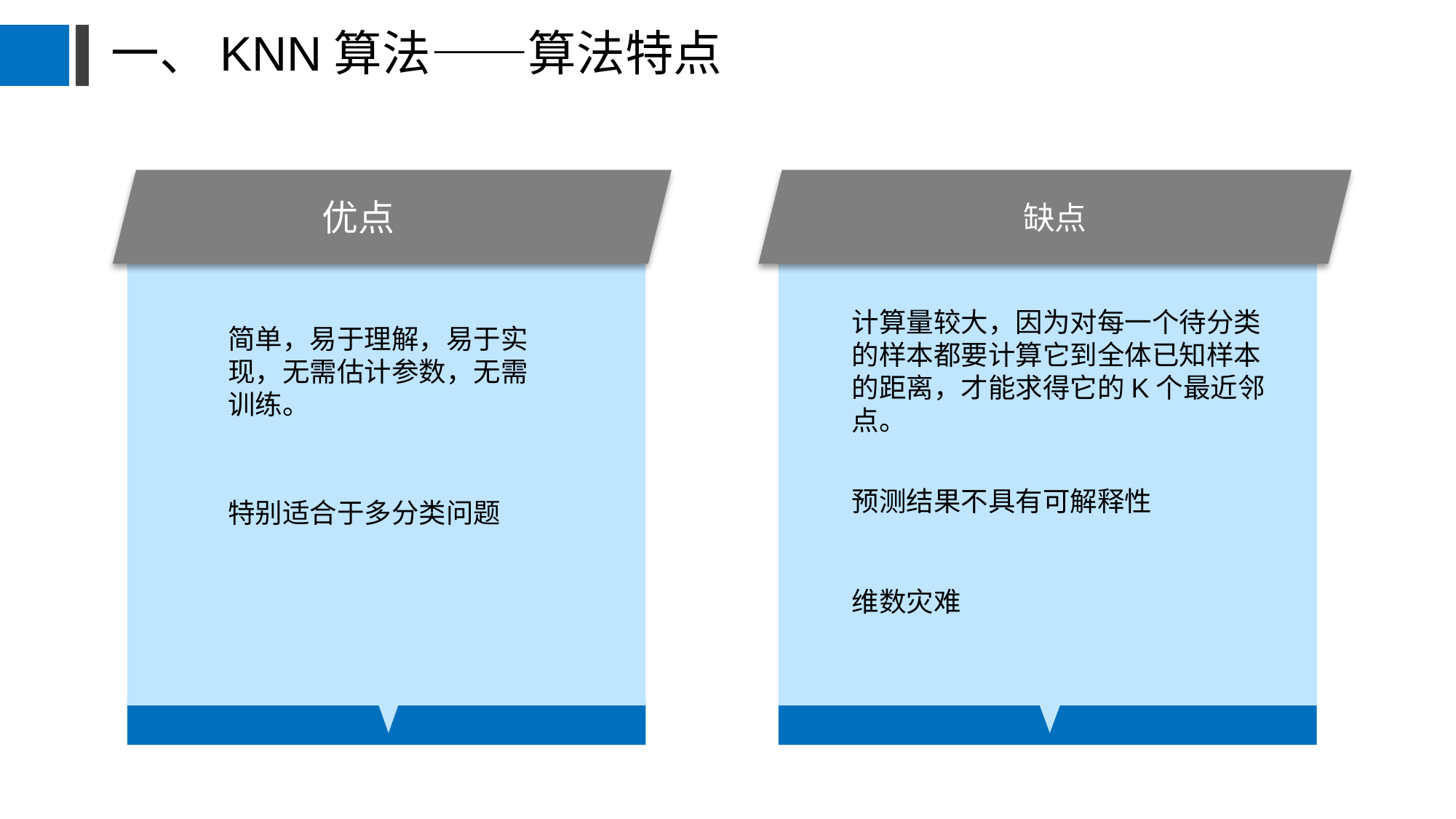

# 一、KNN算法——算法特点

缺点

	   优点

计算量较大，因为对每一个待分类的样本都要计算它到全体已知样本的距离，才能求得它的K个最近邻点。
简单，易于理解，易于实现，无需估计参数，无需训练。
预测结果不具有可解释性
特别适合于多分类问题
维数灾难